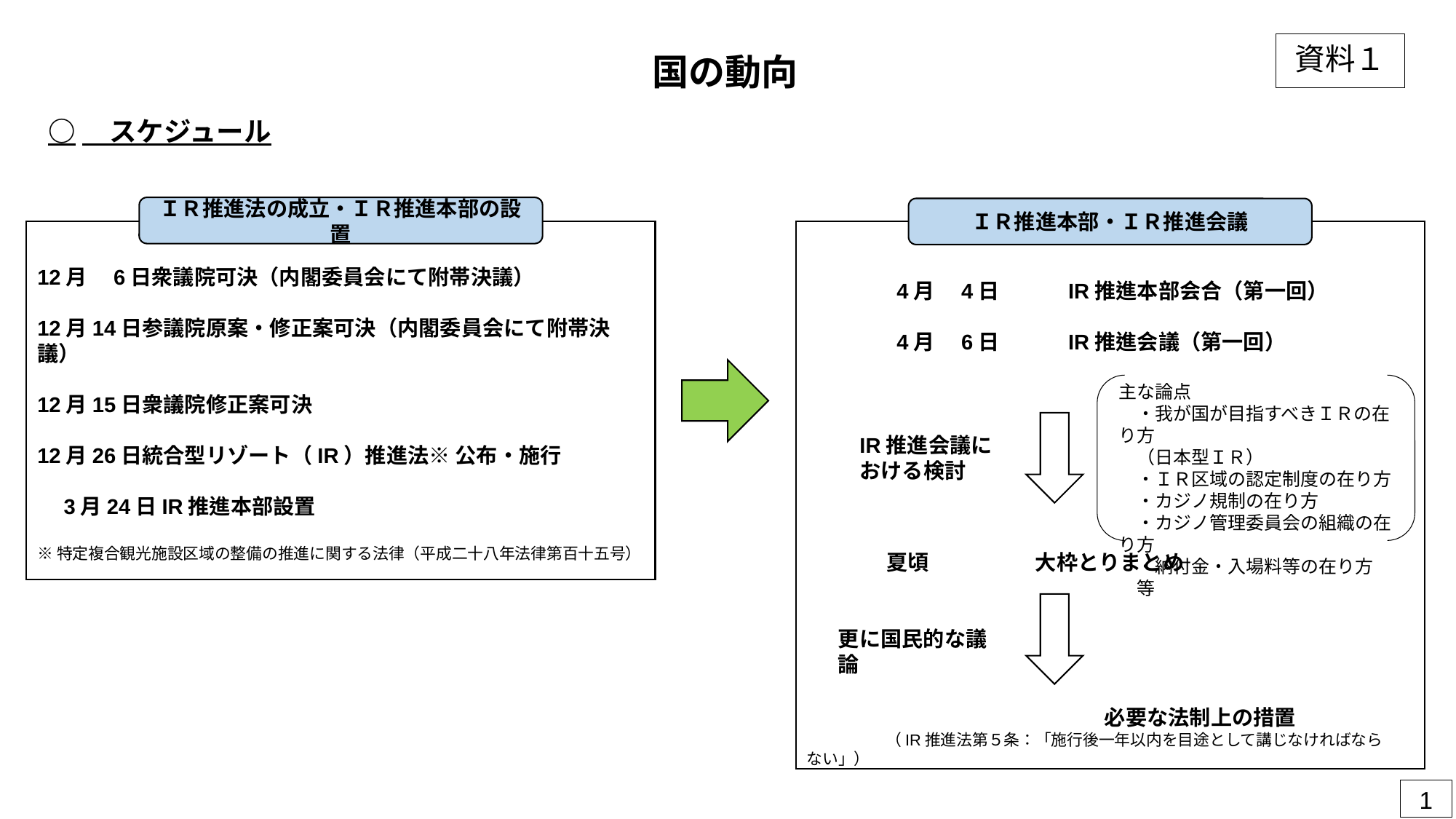

資料１
国の動向
○　スケジュール
ＩＲ推進法の成立・ＩＲ推進本部の設置
ＩＲ推進本部・ＩＲ推進会議

12月　6日衆議院可決（内閣委員会にて附帯決議）

12月14日参議院原案・修正案可決（内閣委員会にて附帯決議）

12月15日衆議院修正案可決

12月26日統合型リゾート（IR）推進法※ 公布・施行

　3月24日IR推進本部設置

※特定複合観光施設区域の整備の推進に関する法律（平成二十八年法律第百十五号）

　　　　4月　4日　　　IR推進本部会合（第一回）

　　　　4月　6日　　　IR推進会議（第一回）

主な論点
　・我が国が目指すべきＩＲの在り方
　（日本型ＩＲ）
　・ＩＲ区域の認定制度の在り方
　・カジノ規制の在り方
　・カジノ管理委員会の組織の在り方
　・納付金・入場料等の在り方　　等

IR推進会議に
おける検討
夏頃　　　　　大枠とりまとめ

更に国民的な議論
　　　　　　　　　　　　　　必要な法制上の措置
　　　　　（IR推進法第５条：「施行後一年以内を目途として講じなければならない」）
1